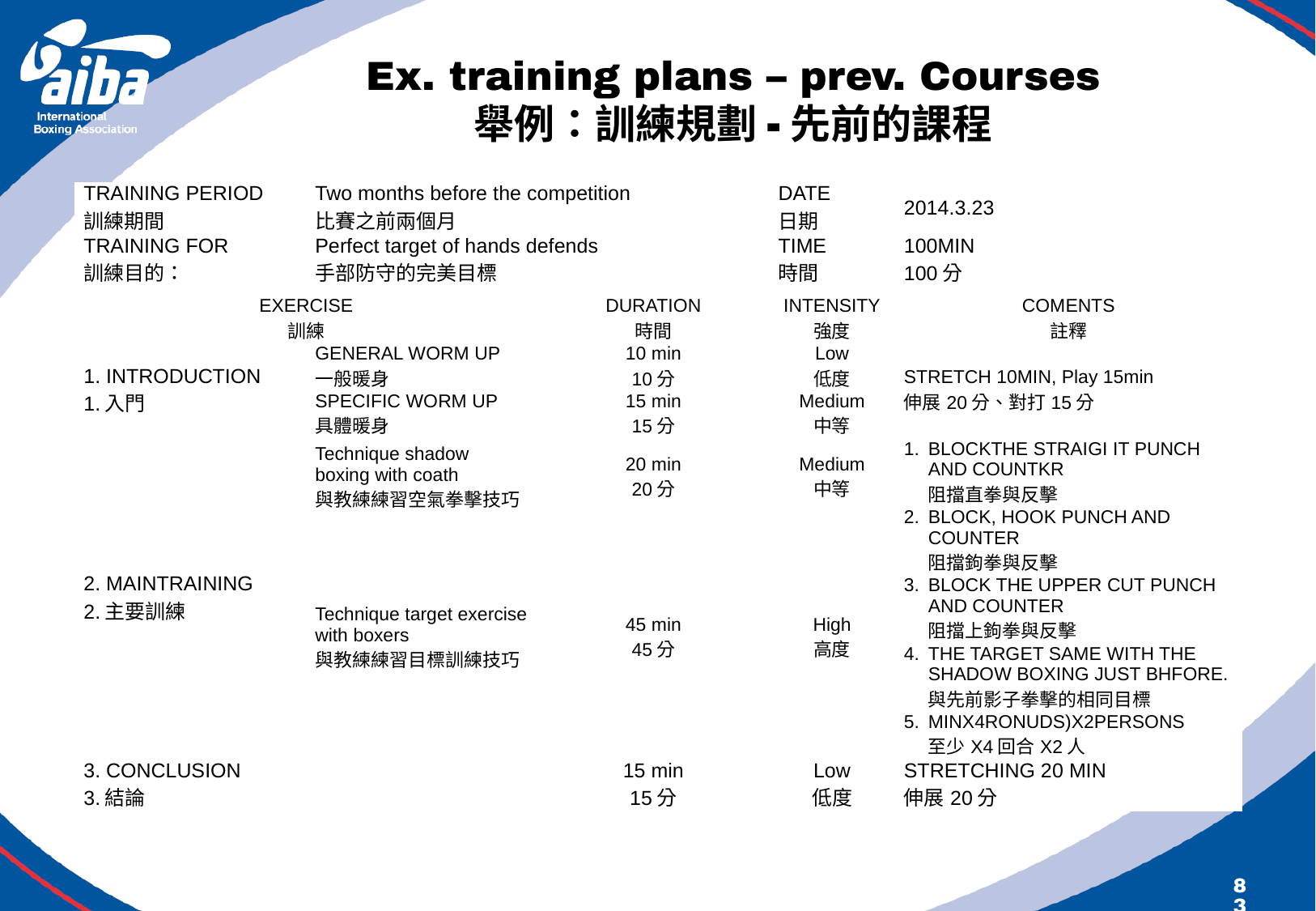

# Ex. training plans – prev. Courses 舉例：訓練規劃-先前的課程
| TRAINING PERIOD 訓練期間 | Two months before the competition 比賽之前兩個月 | DATE 日期 | 2014.3.23 |
| --- | --- | --- | --- |
| TRAINING FOR 訓練目的： | Perfect target of hands defends 手部防守的完美目標 | TIME 時間 | 100MIN 100分 |
| EXERCISE 訓練 |  | DURATION 時間 | INTENSITY 強度 | COMENTS 註釋 |
| --- | --- | --- | --- | --- |
| 1. INTRODUCTION 1.入門 | GENERAL WORM UP 一般暖身 | 10 min 10分 | Low 低度 | STRETCH 10MIN, Play 15min 伸展20分、對打15分 |
|  | SPECIFIC WORM UP 具體暖身 | 15 min 15分 | Medium 中等 |  |
| 2. MAINTRAINING 2.主要訓練 | Technique shadow boxing with coath 與教練練習空氣拳擊技巧 | 20 min 20分 | Medium 中等 | 1. BLOCKTHE STRAIGI IT PUNCH AND COUNTKR 阻擋直拳與反擊 2. BLOCK, HOOK PUNCH AND COUNTER 阻擋鉤拳與反擊 3. BLOCK THE UPPER CUT PUNCH AND COUNTER 阻擋上鉤拳與反擊 4. THE TARGET SAME WITH THE SHADOW BOXING JUST BHFORE. 與先前影子拳擊的相同目標 5. MINX4RONUDS)X2PERSONS 至少X4回合X2人 |
|  | Technique target exercise with boxers 與教練練習目標訓練技巧 | 45 min 45分 | High 高度 |  |
| 3. CONCLUSION 3.結論 |  | 15 min 15分 | Low 低度 | STRETCHING 20 MIN 伸展20分 |
83